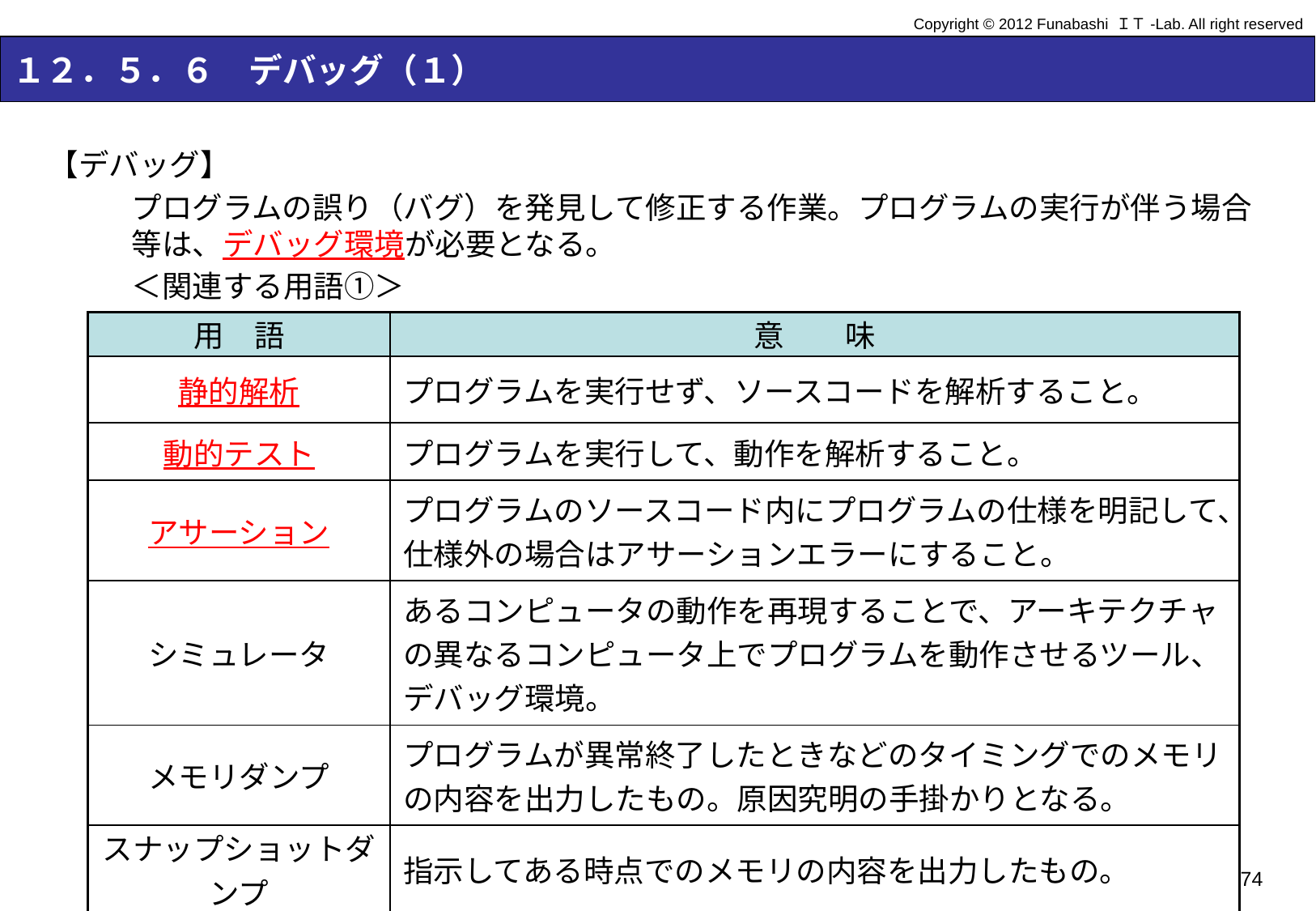

Copyright © 2012 Funabashi ＩＴ-Lab. All right reserved
# １２．５．６　デバッグ（１）
【デバッグ】
プログラムの誤り（バグ）を発見して修正する作業。プログラムの実行が伴う場合等は、デバッグ環境が必要となる。
＜関連する用語①＞
| 用　語 | 意　　味 |
| --- | --- |
| 静的解析 | プログラムを実行せず、ソースコードを解析すること。 |
| 動的テスト | プログラムを実行して、動作を解析すること。 |
| アサーション | プログラムのソースコード内にプログラムの仕様を明記して、仕様外の場合はアサーションエラーにすること。 |
| シミュレータ | あるコンピュータの動作を再現することで、アーキテクチャの異なるコンピュータ上でプログラムを動作させるツール、デバッグ環境。 |
| メモリダンプ | プログラムが異常終了したときなどのタイミングでのメモリの内容を出力したもの。原因究明の手掛かりとなる。 |
| スナップショットダンプ | 指示してある時点でのメモリの内容を出力したもの。 |
74